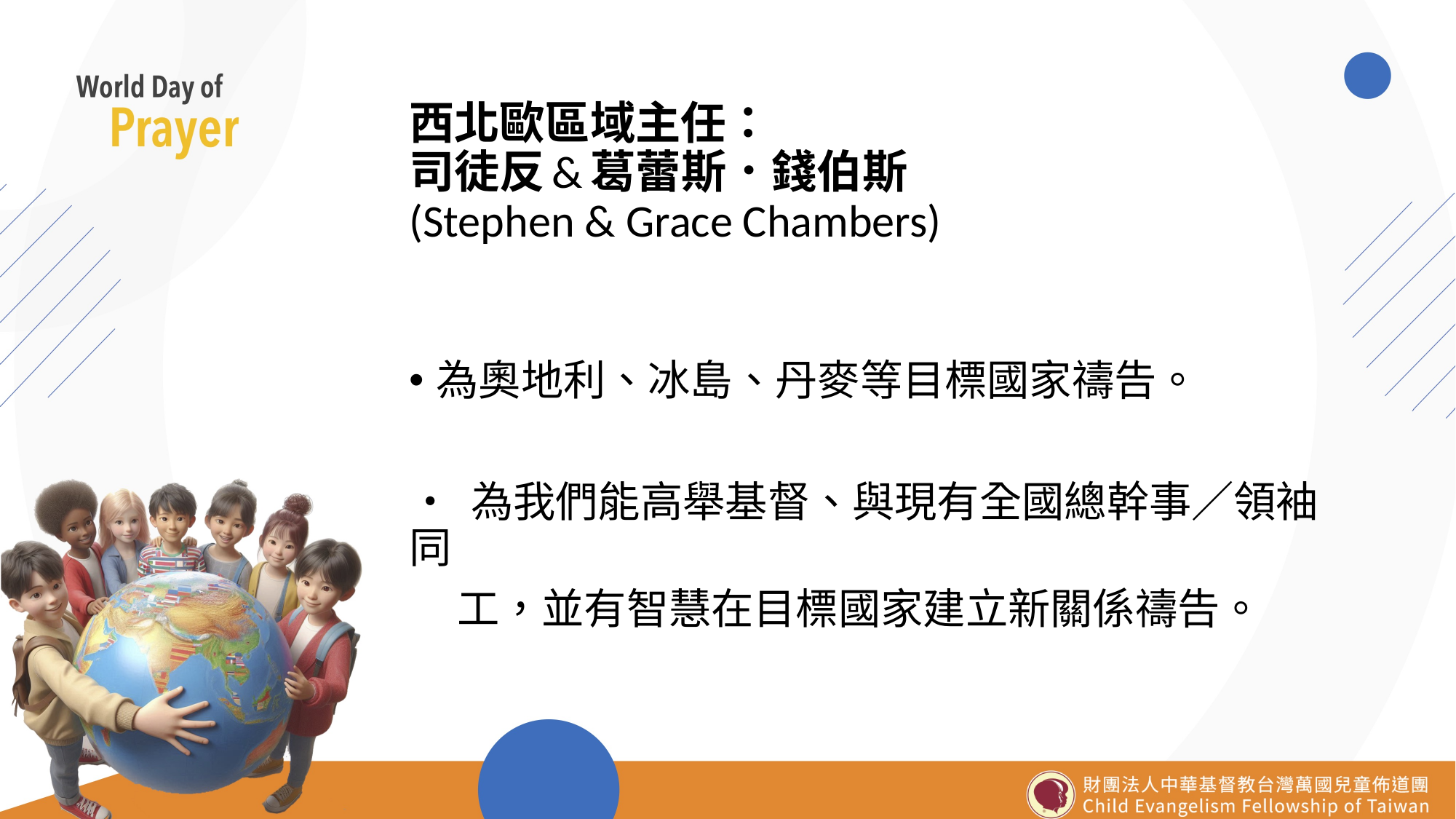

# 西北歐區域主任： 司徒反&葛蕾斯．錢伯斯 (Stephen & Grace Chambers)
為奧地利、冰島、丹麥等目標國家禱告。

• 為我們能高舉基督、與現有全國總幹事／領袖同
    工，並有智慧在目標國家建立新關係禱告。